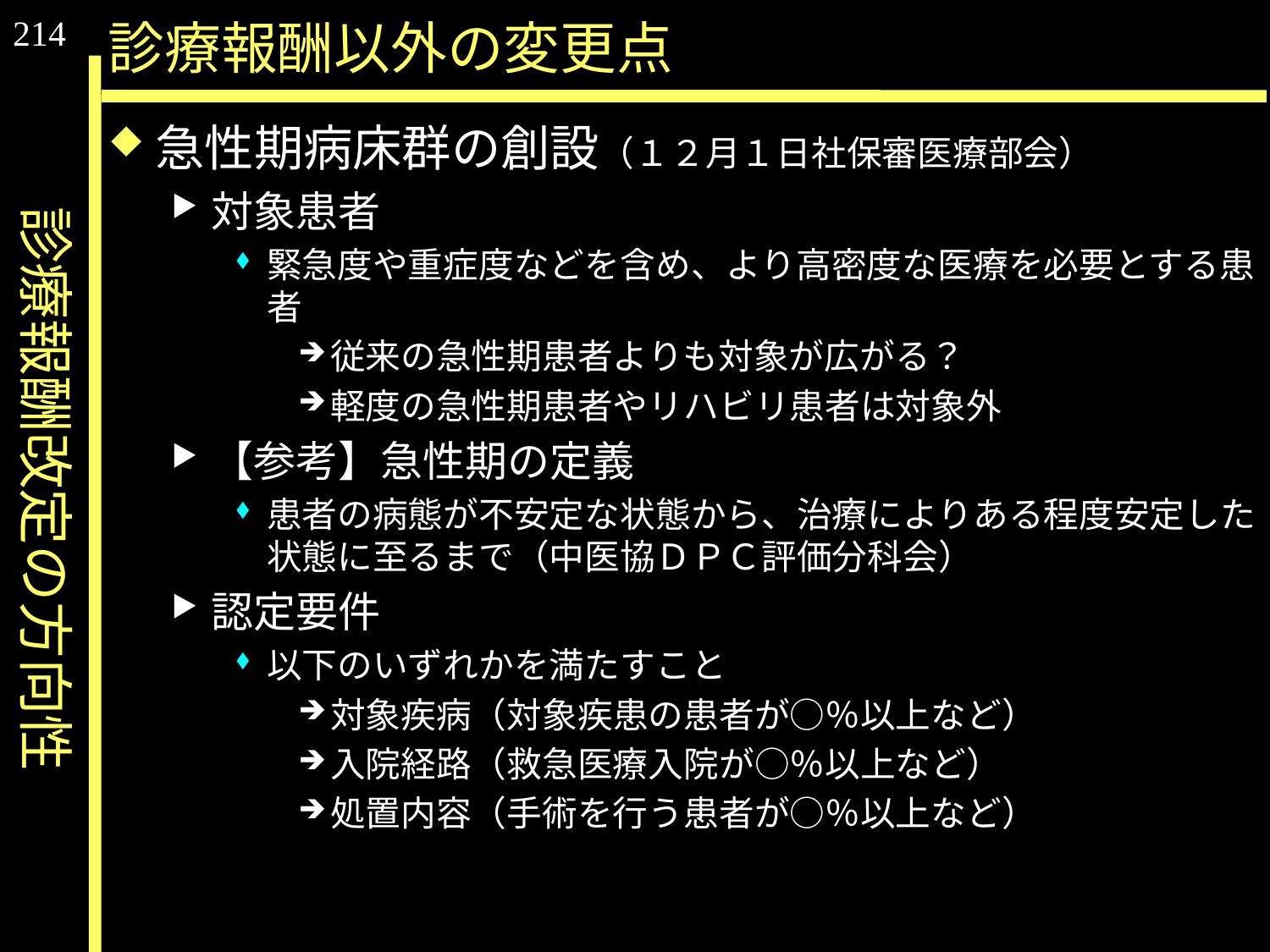

214
# 診療報酬以外の変更点

診療報酬改定の方向性
急性期病床群の創設（１２月１日社保審医療部会）
対象患者
緊急度や重症度などを含め、より高密度な医療を必要とする患者
従来の急性期患者よりも対象が広がる？
軽度の急性期患者やリハビリ患者は対象外
【参考】急性期の定義
患者の病態が不安定な状態から、治療によりある程度安定した状態に至るまで（中医協ＤＰＣ評価分科会）
認定要件
以下のいずれかを満たすこと
対象疾病（対象疾患の患者が○％以上など）
入院経路（救急医療入院が○％以上など）
処置内容（手術を行う患者が○％以上など）